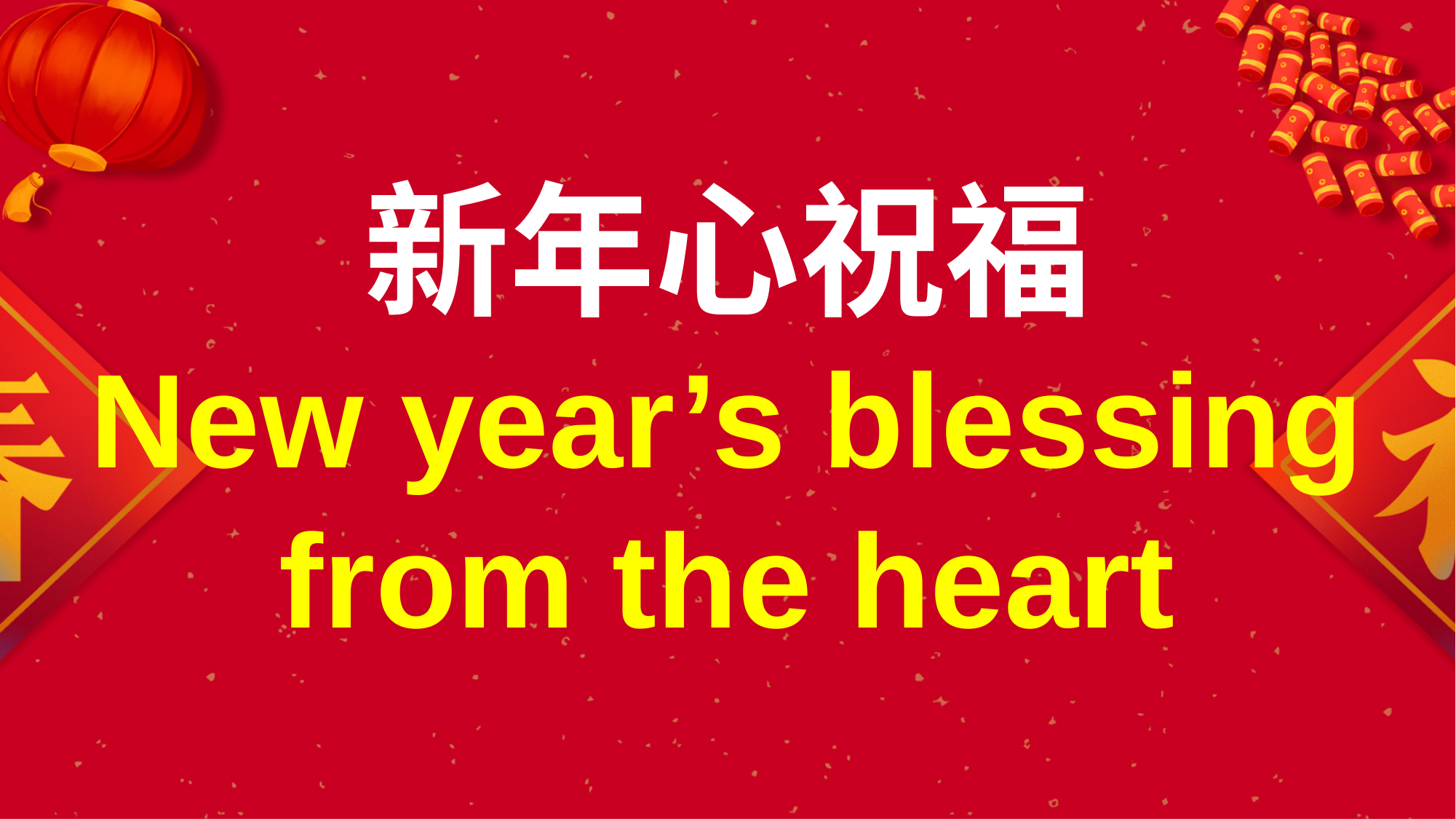

新年心祝福
New year’s blessing from the heart